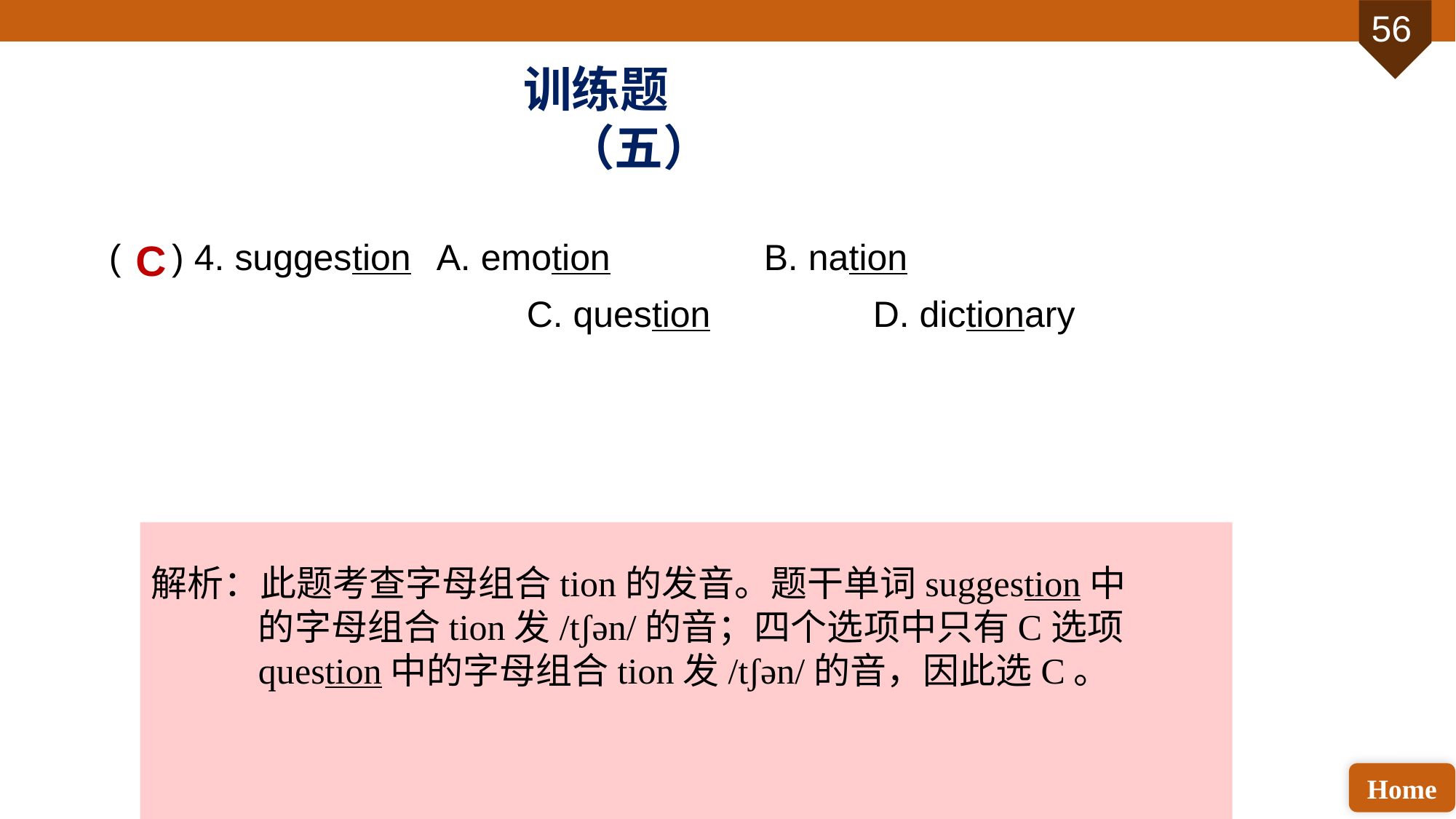

训练题（五）
(     ) 4. suggestion 	A. emotion 		B. nation
                                         C. question 		D. dictionary
C

解析：此题考查字母组合tion的发音。题干单词suggestion中的字母组合tion发/tʃən/的音；四个选项中只有C选项question中的字母组合tion发/tʃən/的音，因此选C。